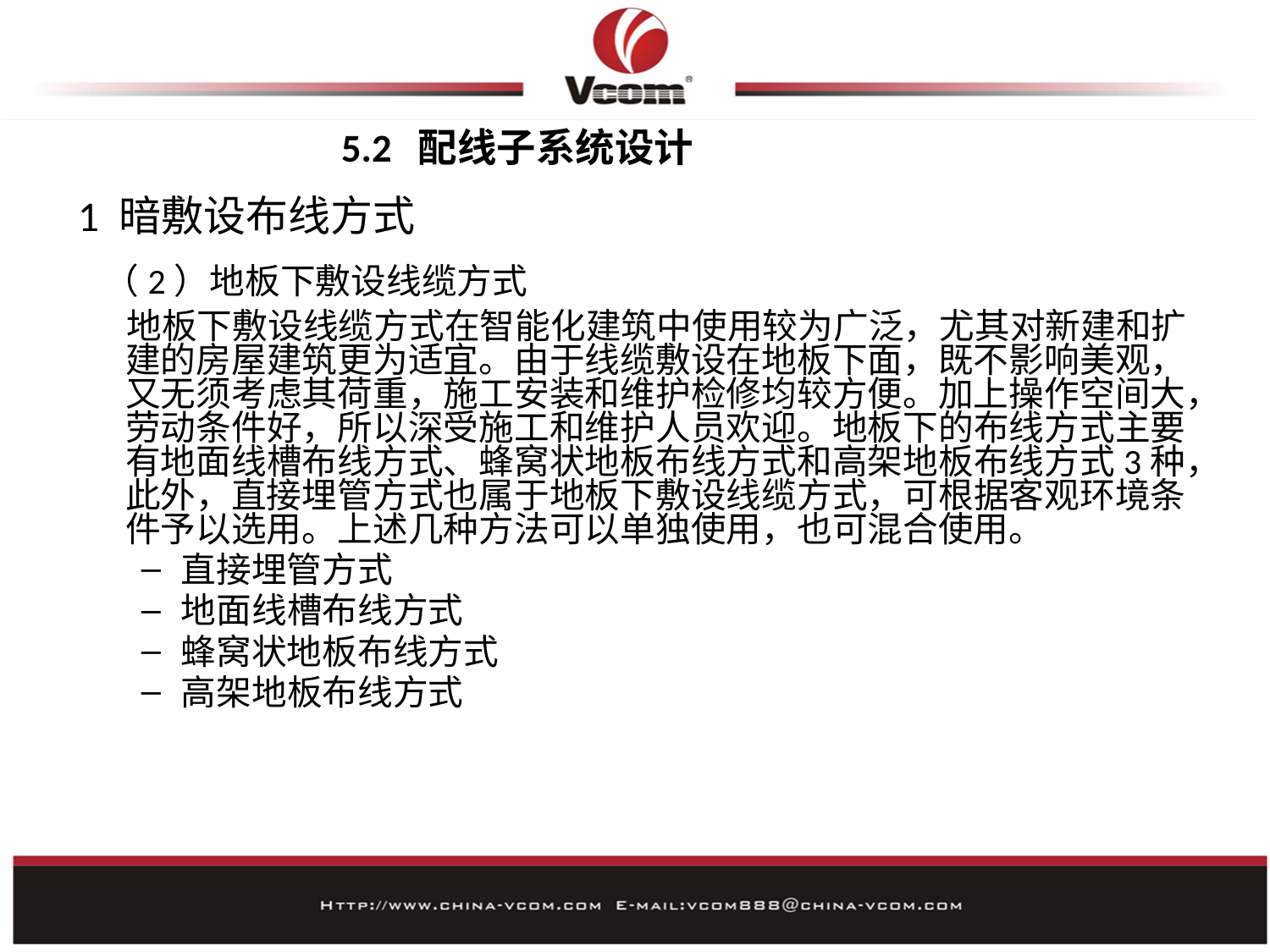

# 5.2  配线子系统设计
1 暗敷设布线方式
 （2）地板下敷设线缆方式
     地板下敷设线缆方式在智能化建筑中使用较为广泛，尤其对新建和扩建的房屋建筑更为适宜。由于线缆敷设在地板下面，既不影响美观，又无须考虑其荷重，施工安装和维护检修均较方便。加上操作空间大，劳动条件好，所以深受施工和维护人员欢迎。地板下的布线方式主要有地面线槽布线方式、蜂窝状地板布线方式和高架地板布线方式3种，此外，直接埋管方式也属于地板下敷设线缆方式，可根据客观环境条件予以选用。上述几种方法可以单独使用，也可混合使用。
直接埋管方式
地面线槽布线方式
蜂窝状地板布线方式
高架地板布线方式